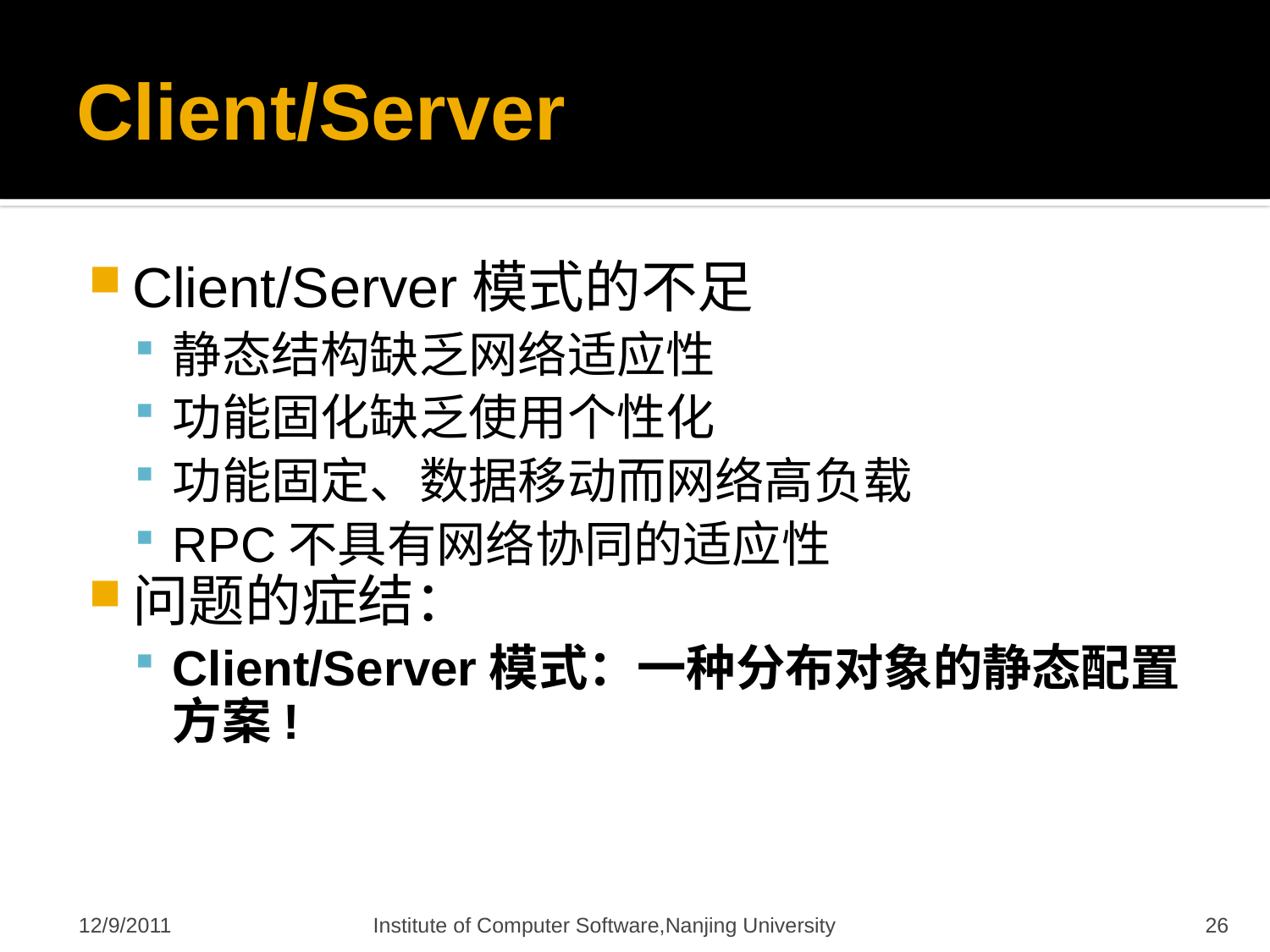

# Client/Server
Client/Server模式的不足
静态结构缺乏网络适应性
功能固化缺乏使用个性化
功能固定、数据移动而网络高负载
RPC不具有网络协同的适应性
问题的症结：
Client/Server模式：一种分布对象的静态配置方案!
12/9/2011
Institute of Computer Software,Nanjing University
26